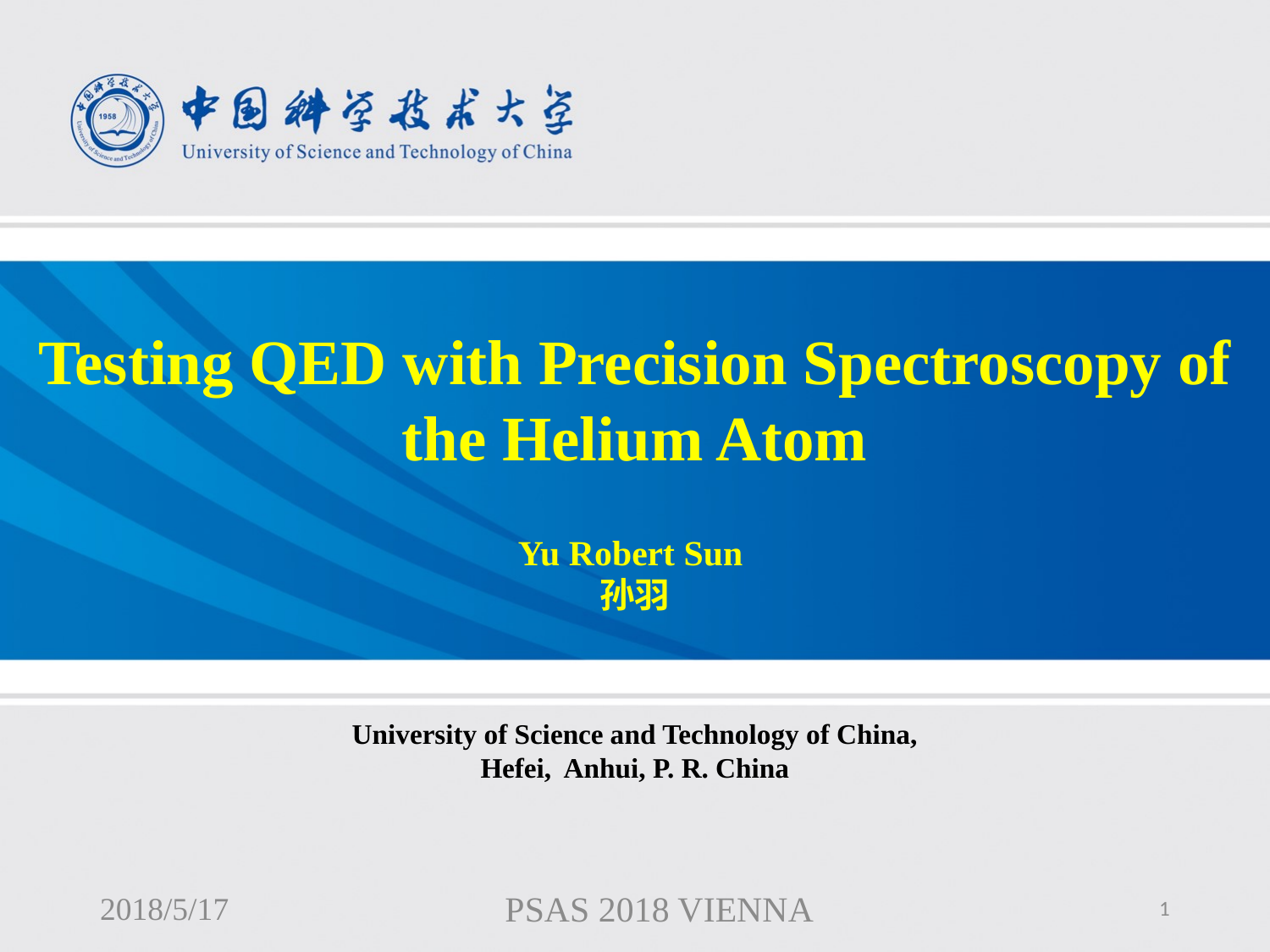

Testing QED with Precision Spectroscopy of the Helium Atom
Yu Robert Sun
孙羽
University of Science and Technology of China,
Hefei,  Anhui, P. R. China
2018/5/17
PSAS 2018 VIENNA
1